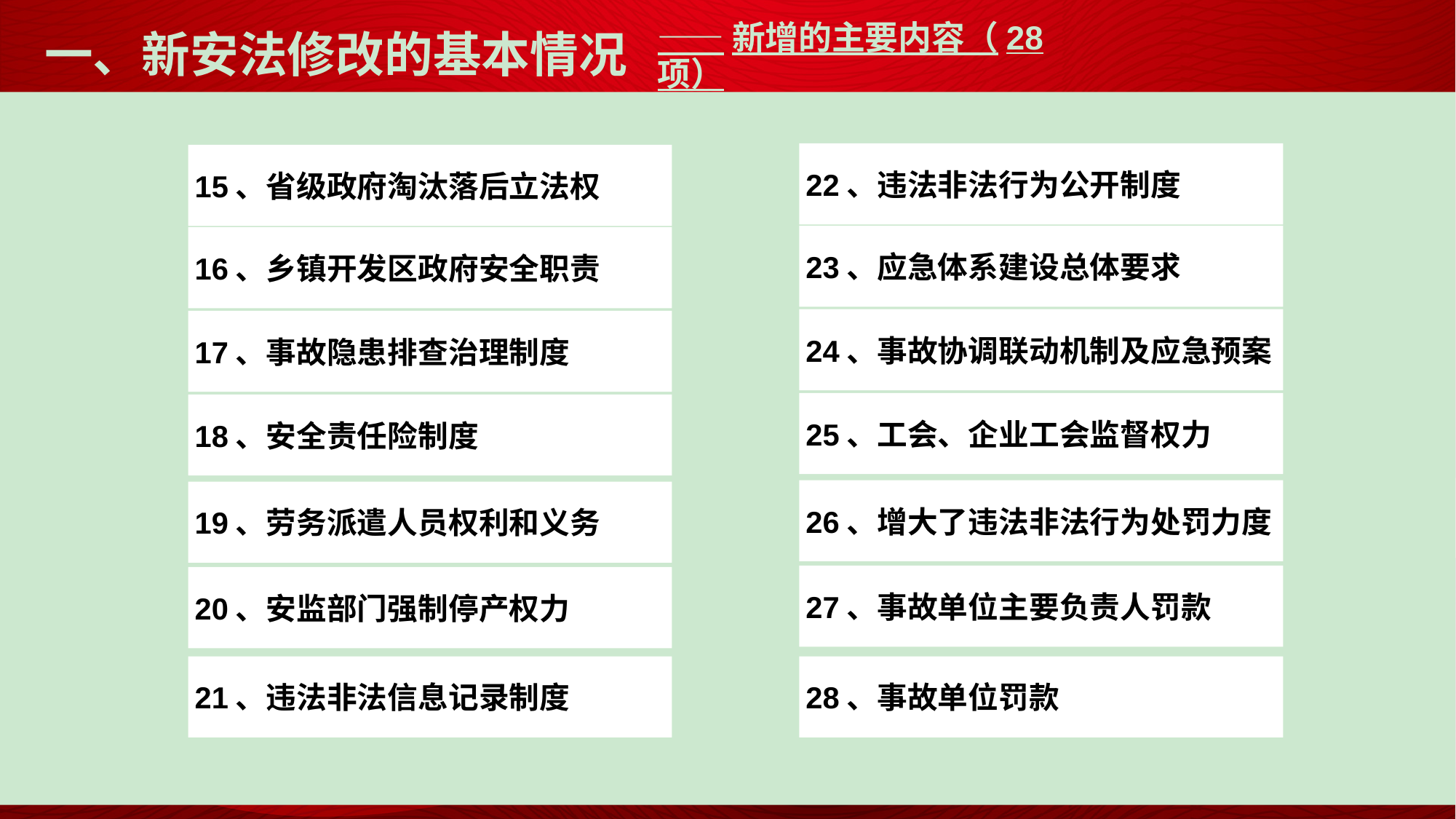

——新增的主要内容（28项）
# 一、新安法修改的基本情况
22、违法非法行为公开制度
15、省级政府淘汰落后立法权
23、应急体系建设总体要求
16、乡镇开发区政府安全职责
24、事故协调联动机制及应急预案
17、事故隐患排查治理制度
25、工会、企业工会监督权力
18、安全责任险制度
26、增大了违法非法行为处罚力度
19、劳务派遣人员权利和义务
27、事故单位主要负责人罚款
20、安监部门强制停产权力
28、事故单位罚款
21、违法非法信息记录制度